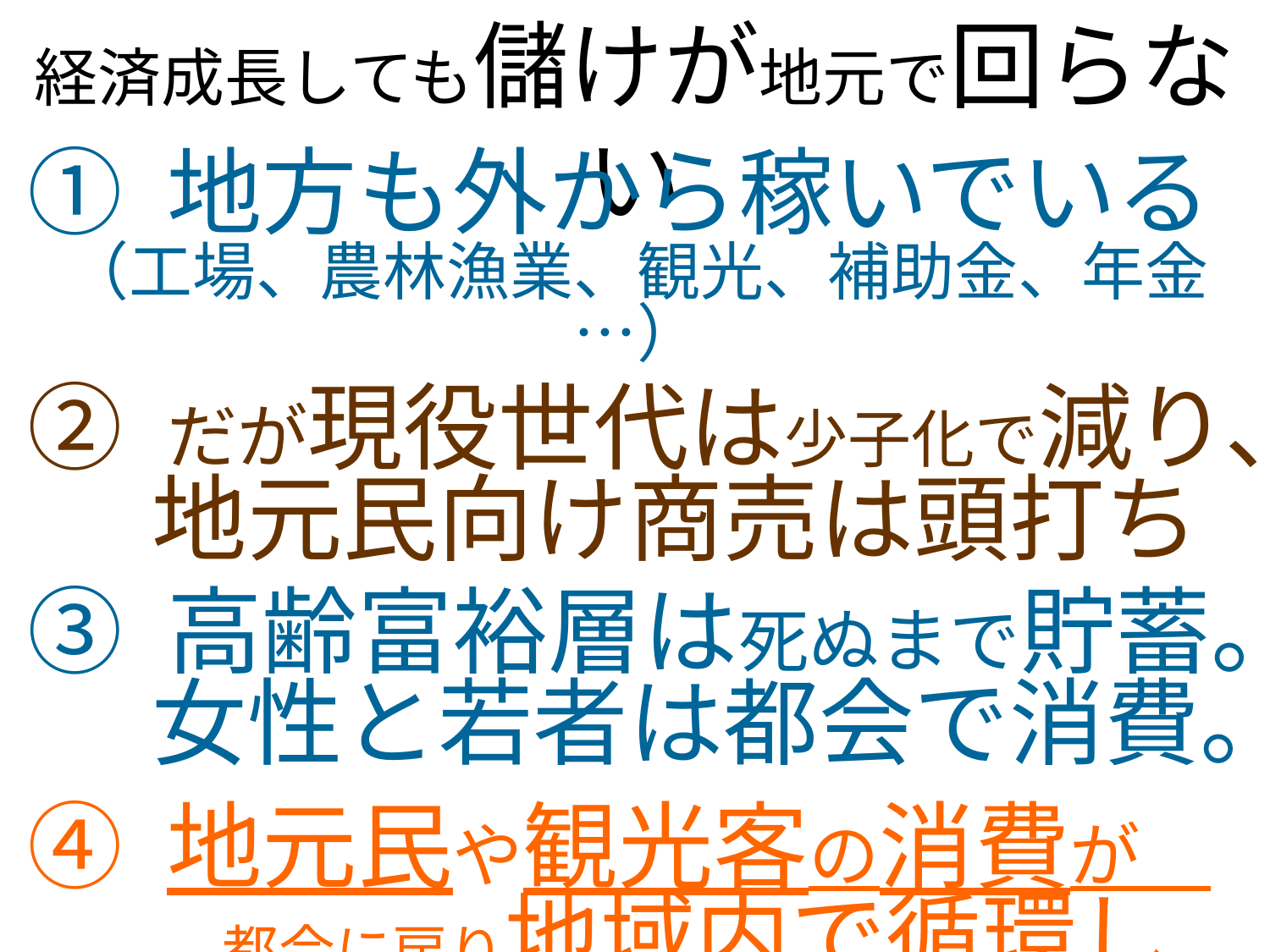

経済成長しても儲けが地元で回らない
① 地方も外から稼いでいる
（工場、農林漁業、観光、補助金、年金…）
② だが現役世代は少子化で減り、地元民向け商売は頭打ち
③ 高齢富裕層は死ぬまで貯蓄。女性と若者は都会で消費。
④ 地元民や観光客の消費が　　都会に戻り地域内で循環しない